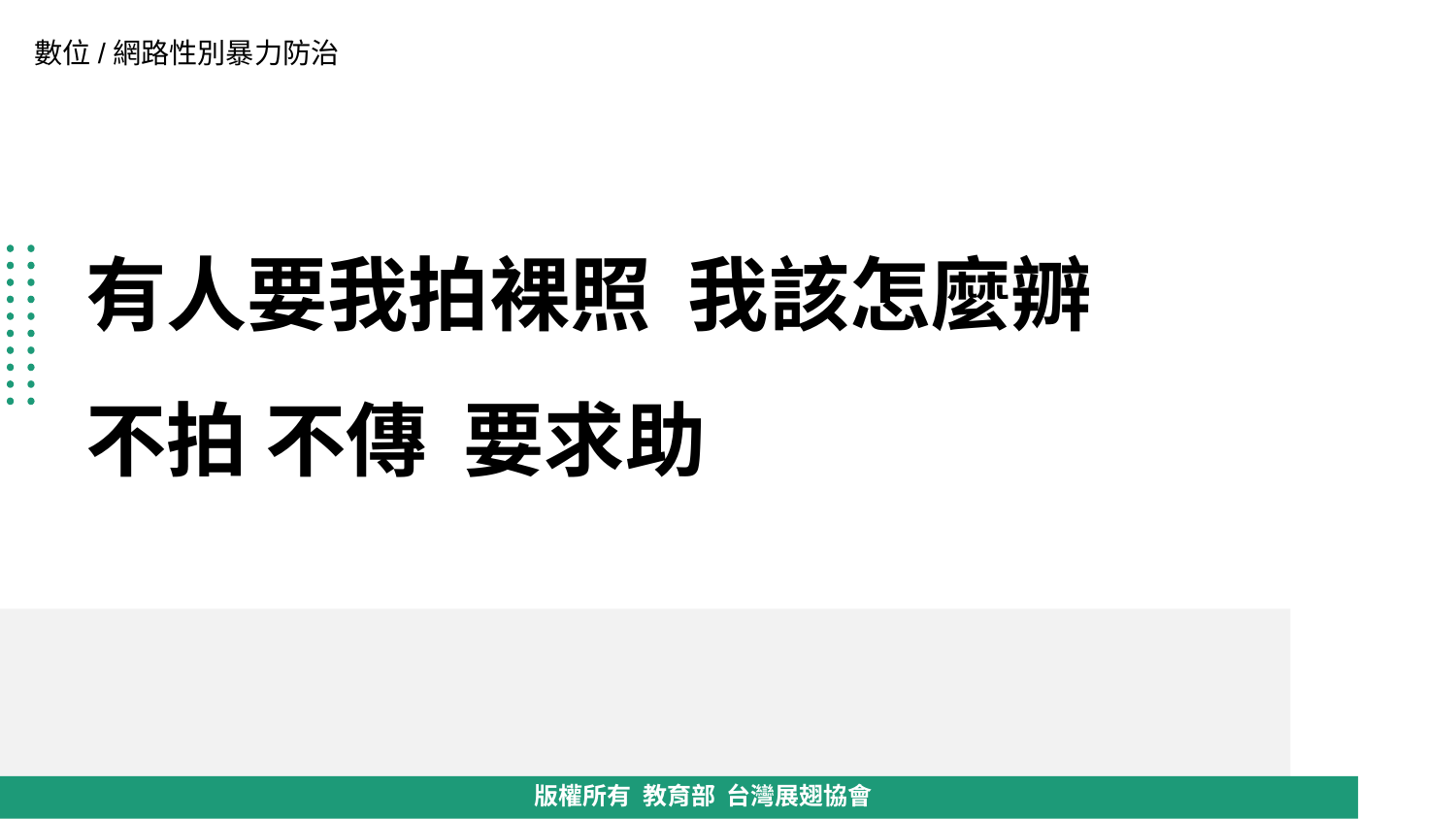

數位/網路性別暴力防治
# 有人要我拍裸照  我該怎麼辧 不拍 不傳  要求助

版權所有  教育部  台灣展翅協會